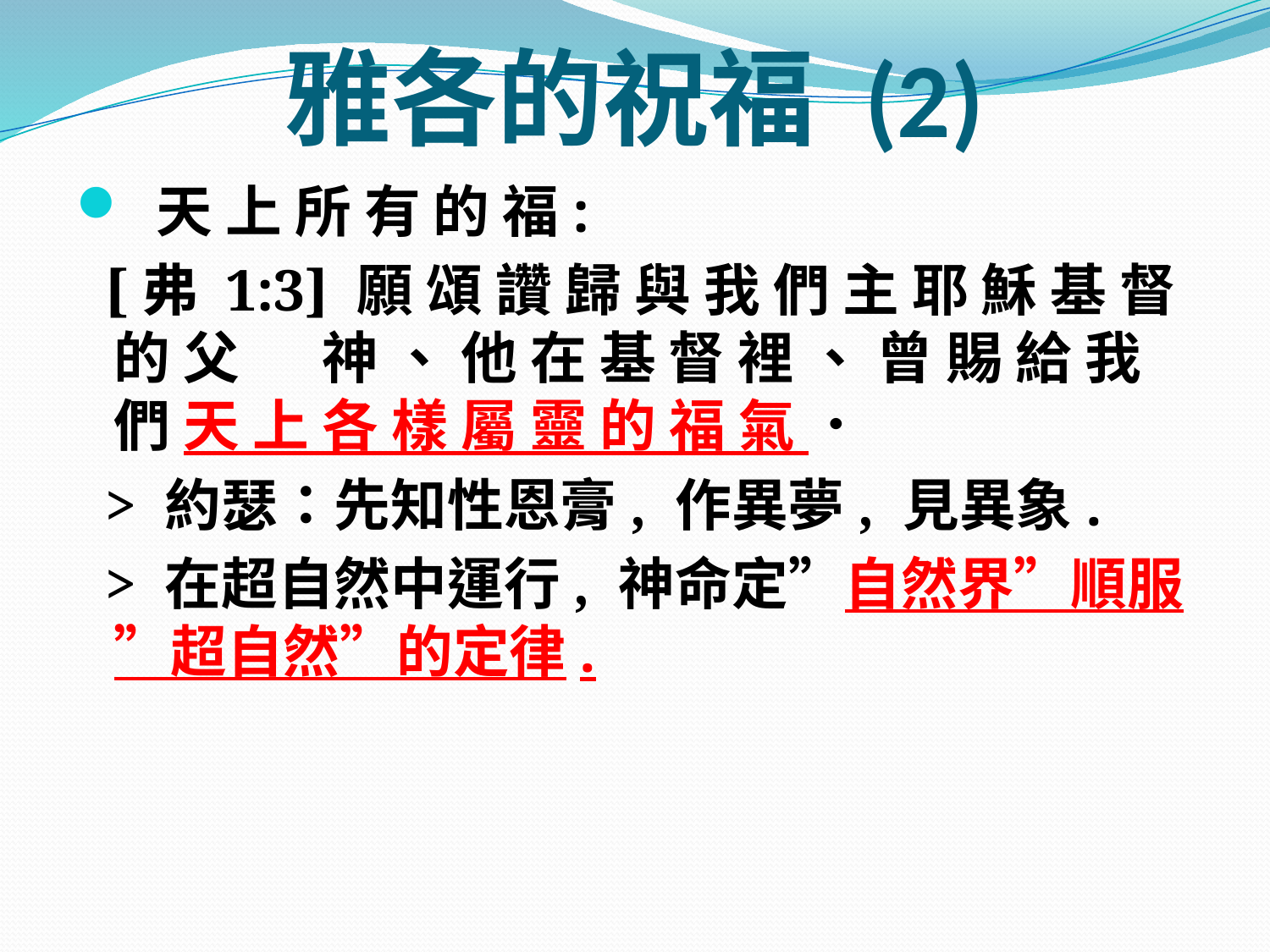

# 雅各的祝福 (2)
 天 上 所 有 的 福:
  [弗 1:3] 願 頌 讚 歸 與 我 們 主 耶 穌 基 督 的 父 　 神 、 他 在 基 督 裡 、 曾 賜 給 我 們 天 上 各 樣 屬 靈 的 福 氣 ．
  > 約瑟：先知性恩膏, 作異夢, 見異象.
  > 在超自然中運行, 神命定”自然界”順服”超自然”的定律.